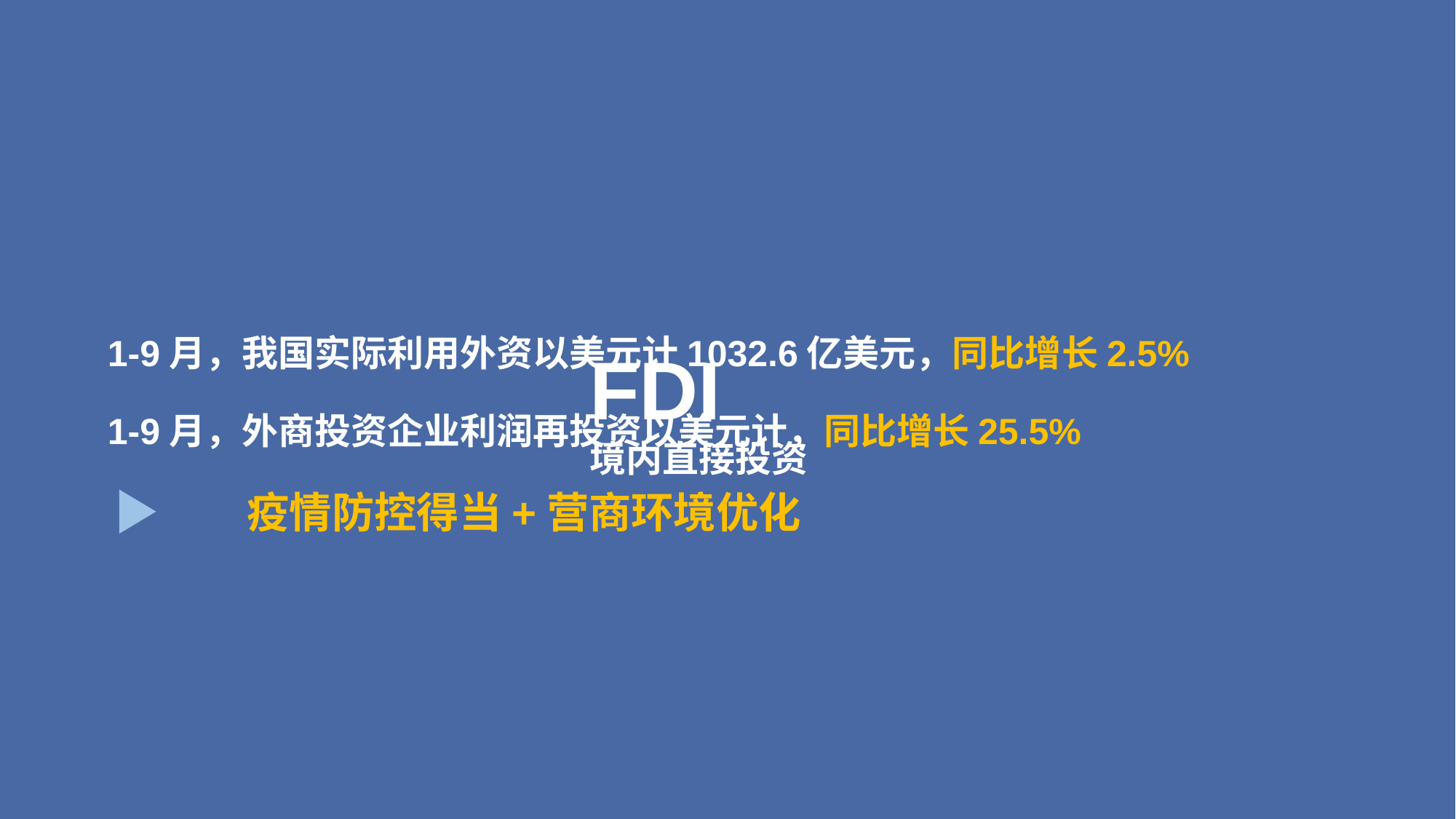

1-9月，我国实际利用外资以美元计1032.6亿美元，同比增长2.5%
FDI
境内直接投资
1-9月，外商投资企业利润再投资以美元计，同比增长25.5%
疫情防控得当+营商环境优化